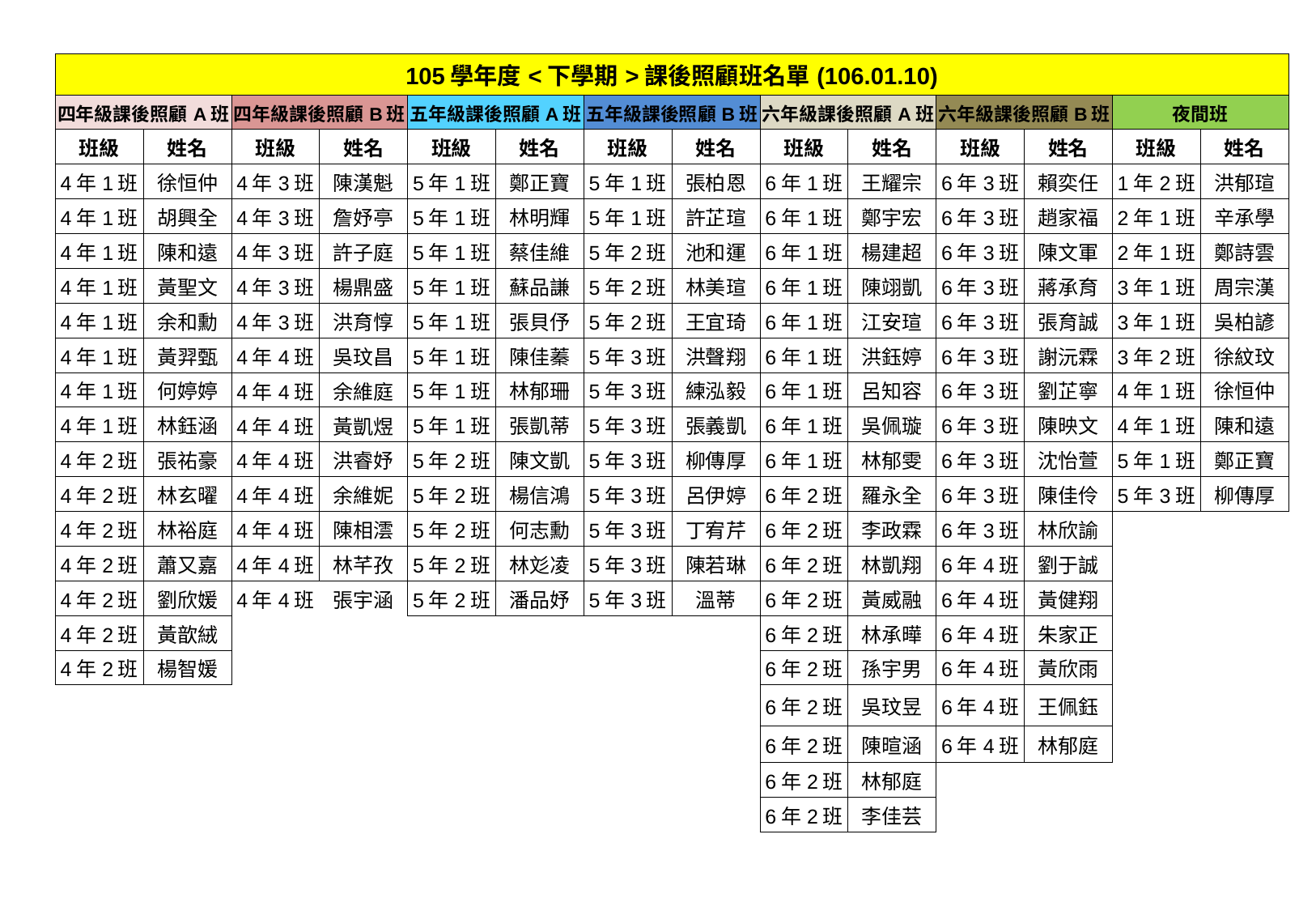

| 105學年度<下學期>課後照顧班名單(106.01.10) |  |  |  |  |  |  |  |  |  |  |  |  |  |
| --- | --- | --- | --- | --- | --- | --- | --- | --- | --- | --- | --- | --- | --- |
| 四年級課後照顧A班 |  | 四年級課後照顧B班 |  | 五年級課後照顧A班 |  | 五年級課後照顧B班 |  | 六年級課後照顧A班 |  | 六年級課後照顧B班 |  | 夜間班 |  |
| 班級 | 姓名 | 班級 | 姓名 | 班級 | 姓名 | 班級 | 姓名 | 班級 | 姓名 | 班級 | 姓名 | 班級 | 姓名 |
| 4年1班 | 徐恒仲 | 4年3班 | 陳漢魁 | 5年1班 | 鄭正寶 | 5年1班 | 張柏恩 | 6年1班 | 王耀宗 | 6年3班 | 賴奕任 | 1年2班 | 洪郁瑄 |
| 4年1班 | 胡興全 | 4年3班 | 詹妤亭 | 5年1班 | 林明輝 | 5年1班 | 許芷瑄 | 6年1班 | 鄭宇宏 | 6年3班 | 趙家福 | 2年1班 | 辛承學 |
| 4年1班 | 陳和遠 | 4年3班 | 許子庭 | 5年1班 | 蔡佳維 | 5年2班 | 池和運 | 6年1班 | 楊建超 | 6年3班 | 陳文軍 | 2年1班 | 鄭詩雲 |
| 4年1班 | 黃聖文 | 4年3班 | 楊鼎盛 | 5年1班 | 蘇品謙 | 5年2班 | 林美瑄 | 6年1班 | 陳翊凱 | 6年3班 | 蔣承育 | 3年1班 | 周宗漢 |
| 4年1班 | 余和勳 | 4年3班 | 洪育惇 | 5年1班 | 張貝伃 | 5年2班 | 王宜琦 | 6年1班 | 江安瑄 | 6年3班 | 張育誠 | 3年1班 | 吳柏諺 |
| 4年1班 | 黃羿甄 | 4年4班 | 吳玟昌 | 5年1班 | 陳佳蓁 | 5年3班 | 洪聲翔 | 6年1班 | 洪鈺婷 | 6年3班 | 謝沅霖 | 3年2班 | 徐紋玟 |
| 4年1班 | 何婷婷 | 4年4班 | 余維庭 | 5年1班 | 林郁珊 | 5年3班 | 練泓毅 | 6年1班 | 呂知容 | 6年3班 | 劉芷寧 | 4年1班 | 徐恒仲 |
| 4年1班 | 林鈺涵 | 4年4班 | 黃凱煜 | 5年1班 | 張凱蒂 | 5年3班 | 張義凱 | 6年1班 | 吳佩璇 | 6年3班 | 陳映文 | 4年1班 | 陳和遠 |
| 4年2班 | 張祐豪 | 4年4班 | 洪睿妤 | 5年2班 | 陳文凱 | 5年3班 | 柳傳厚 | 6年1班 | 林郁雯 | 6年3班 | 沈怡萱 | 5年1班 | 鄭正寶 |
| 4年2班 | 林玄曜 | 4年4班 | 余維妮 | 5年2班 | 楊信鴻 | 5年3班 | 呂伊婷 | 6年2班 | 羅永全 | 6年3班 | 陳佳伶 | 5年3班 | 柳傳厚 |
| 4年2班 | 林裕庭 | 4年4班 | 陳相澐 | 5年2班 | 何志勳 | 5年3班 | 丁宥芹 | 6年2班 | 李政霖 | 6年3班 | 林欣諭 |  |  |
| 4年2班 | 蕭又嘉 | 4年4班 | 林芊孜 | 5年2班 | 林彣凌 | 5年3班 | 陳若琳 | 6年2班 | 林凱翔 | 6年4班 | 劉于誠 |  |  |
| 4年2班 | 劉欣媛 | 4年4班 | 張宇涵 | 5年2班 | 潘品妤 | 5年3班 | 溫蒂 | 6年2班 | 黃威融 | 6年4班 | 黃健翔 |  |  |
| 4年2班 | 黃歆絨 |  |  |  |  |  |  | 6年2班 | 林承曄 | 6年4班 | 朱家正 |  |  |
| 4年2班 | 楊智媛 |  |  |  |  |  |  | 6年2班 | 孫宇男 | 6年4班 | 黃欣雨 |  |  |
|  |  |  |  |  |  |  |  | 6年2班 | 吳玟昱 | 6年4班 | 王佩鈺 |  |  |
|  |  |  |  |  |  |  |  | 6年2班 | 陳暄涵 | 6年4班 | 林郁庭 |  |  |
|  |  |  |  |  |  |  |  | 6年2班 | 林郁庭 |  |  |  |  |
|  |  |  |  |  |  |  |  | 6年2班 | 李佳芸 |  |  |  |  |
|  |  |  |  |  |  |  |  |  |  |  |  |  |  |